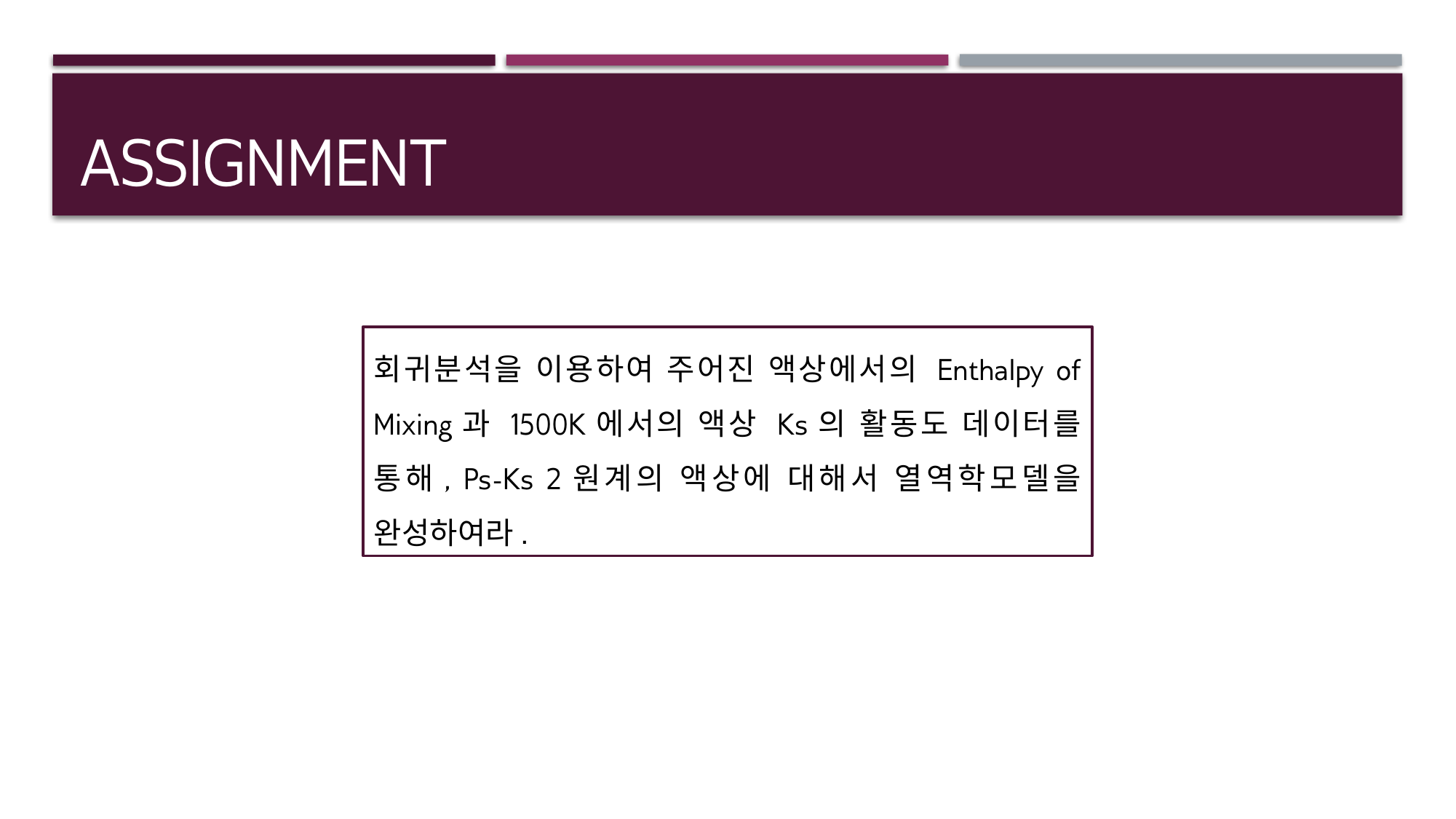

# ASSIGNMENT
회귀분석을 이용하여 주어진 액상에서의 Enthalpy of Mixing과 1500K에서의 액상 Ks의 활동도 데이터를 통해, Ps-Ks 2원계의 액상에 대해서 열역학모델을 완성하여라.